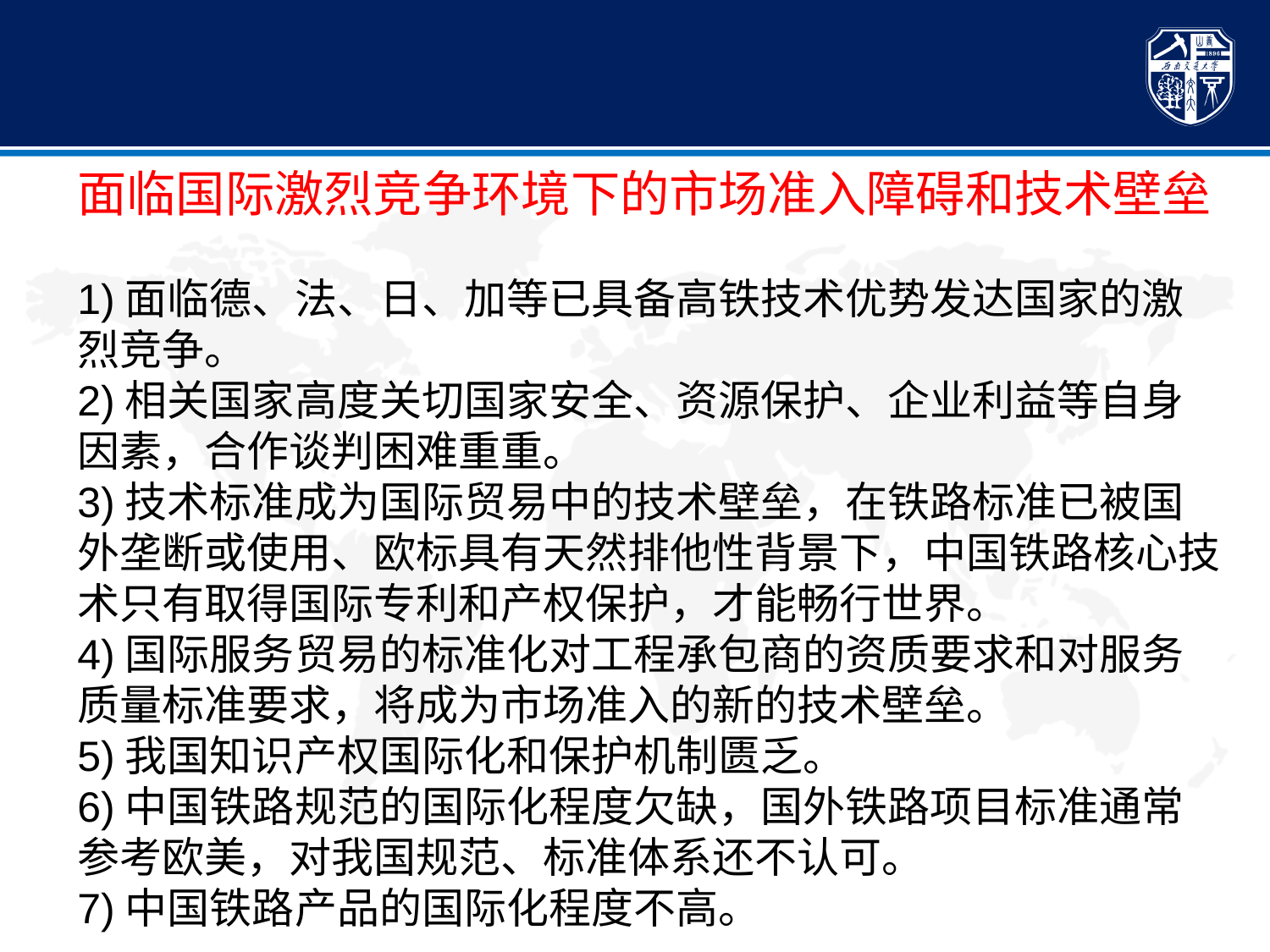

5.   知识产权与铁路标准

面临国际激烈竞争环境下的市场准入障碍和技术壁垒

1)面临德、法、日、加等已具备高铁技术优势发达国家的激烈竞争。
2)相关国家高度关切国家安全、资源保护、企业利益等自身因素，合作谈判困难重重。
3)技术标准成为国际贸易中的技术壁垒，在铁路标准已被国外垄断或使用、欧标具有天然排他性背景下，中国铁路核心技术只有取得国际专利和产权保护，才能畅行世界。
4)国际服务贸易的标准化对工程承包商的资质要求和对服务质量标准要求，将成为市场准入的新的技术壁垒。
5)我国知识产权国际化和保护机制匮乏。
6)中国铁路规范的国际化程度欠缺，国外铁路项目标准通常参考欧美，对我国规范、标准体系还不认可。
7)中国铁路产品的国际化程度不高。